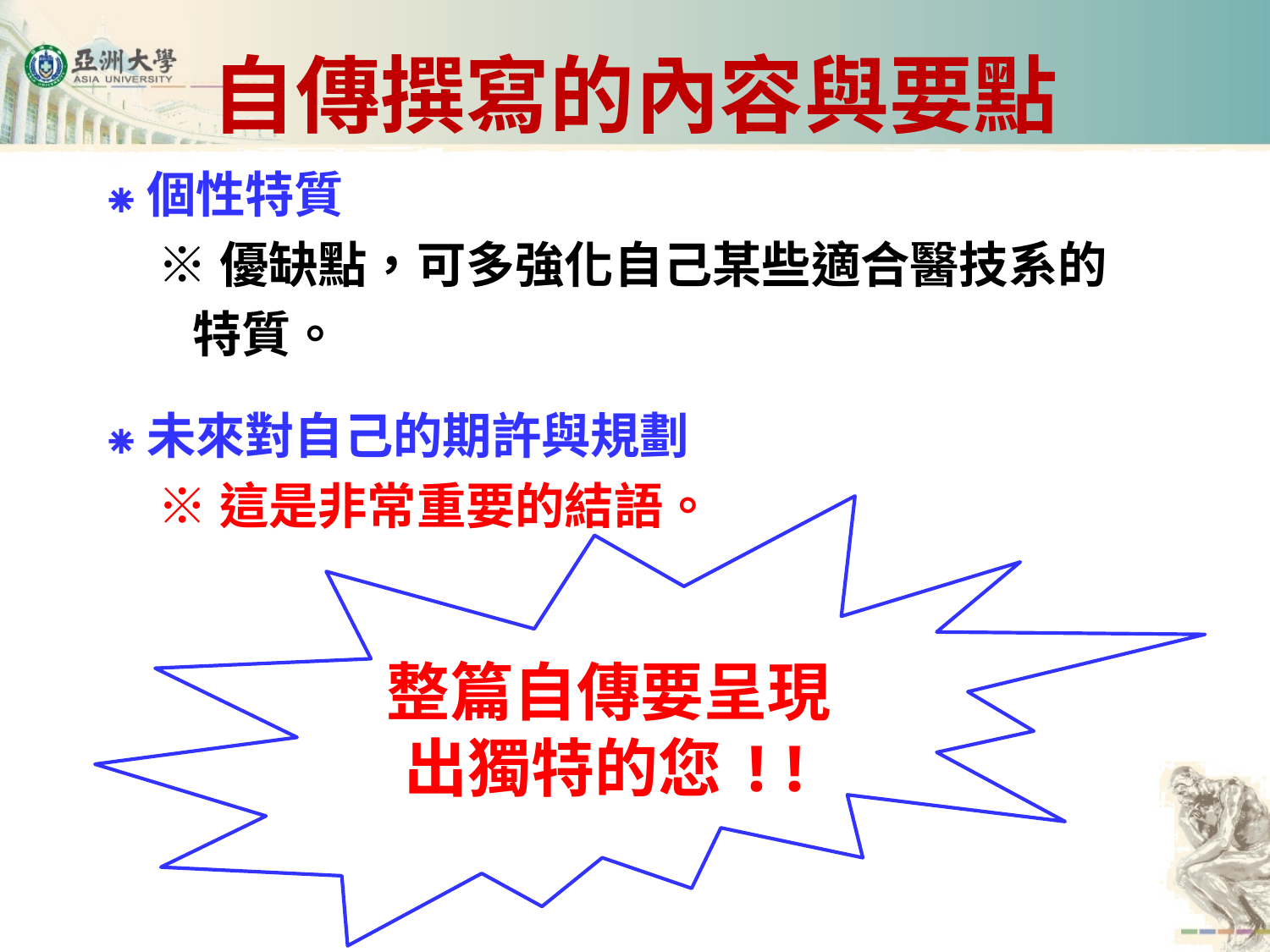

# 自傳撰寫的內容與要點
⁕個性特質
※優缺點，可多強化自己某些適合醫技系的
  特質。
⁕未來對自己的期許與規劃
※這是非常重要的結語。
整篇自傳要呈現出獨特的您!!